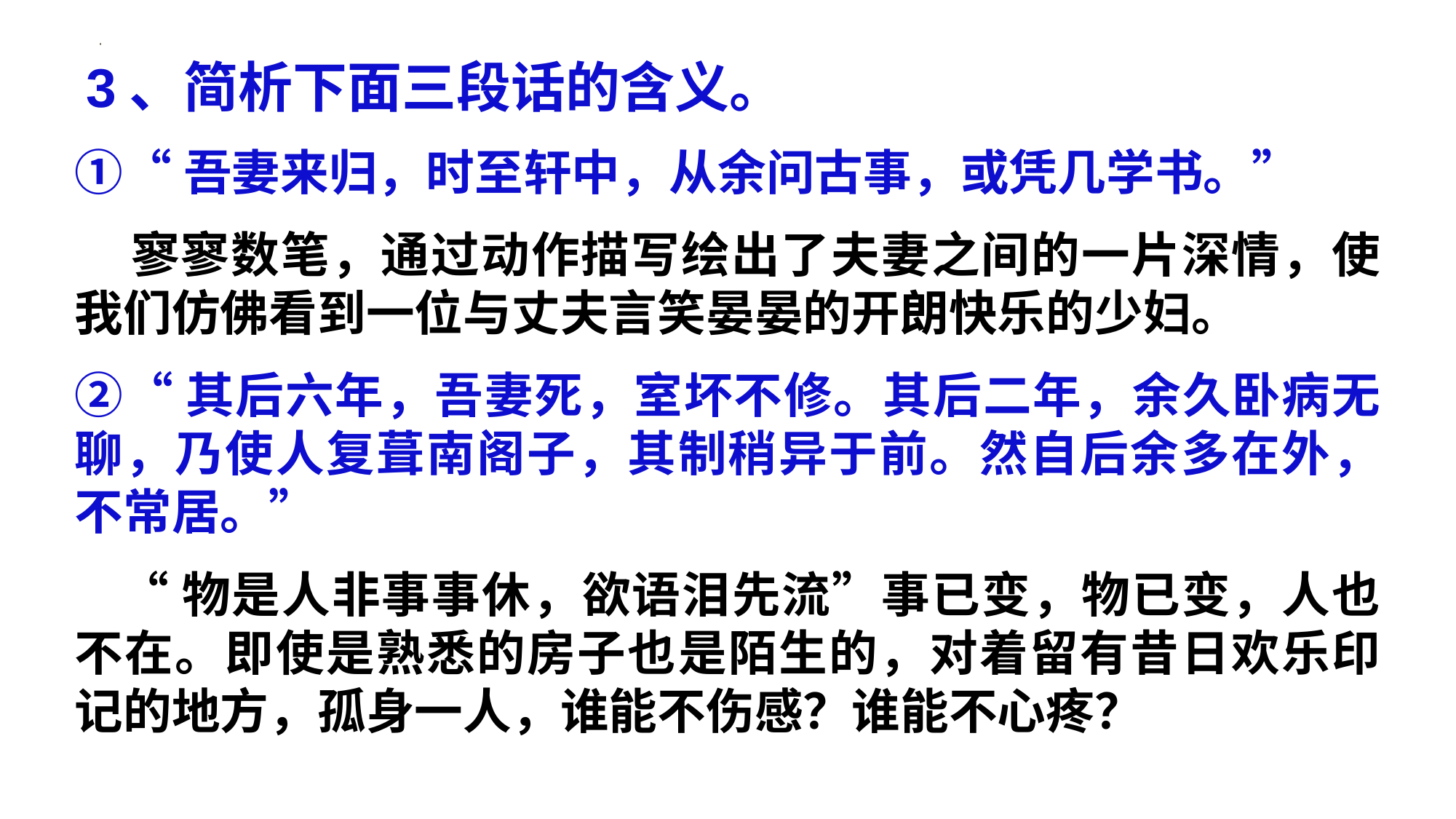

3、简析下面三段话的含义。
①“吾妻来归，时至轩中，从余问古事，或凭几学书。”
    寥寥数笔，通过动作描写绘出了夫妻之间的一片深情，使我们仿佛看到一位与丈夫言笑晏晏的开朗快乐的少妇。
②“其后六年，吾妻死，室坏不修。其后二年，余久卧病无聊，乃使人复葺南阁子，其制稍异于前。然自后余多在外，不常居。”
    “物是人非事事休，欲语泪先流”事已变，物已变，人也不在。即使是熟悉的房子也是陌生的，对着留有昔日欢乐印记的地方，孤身一人，谁能不伤感？谁能不心疼？